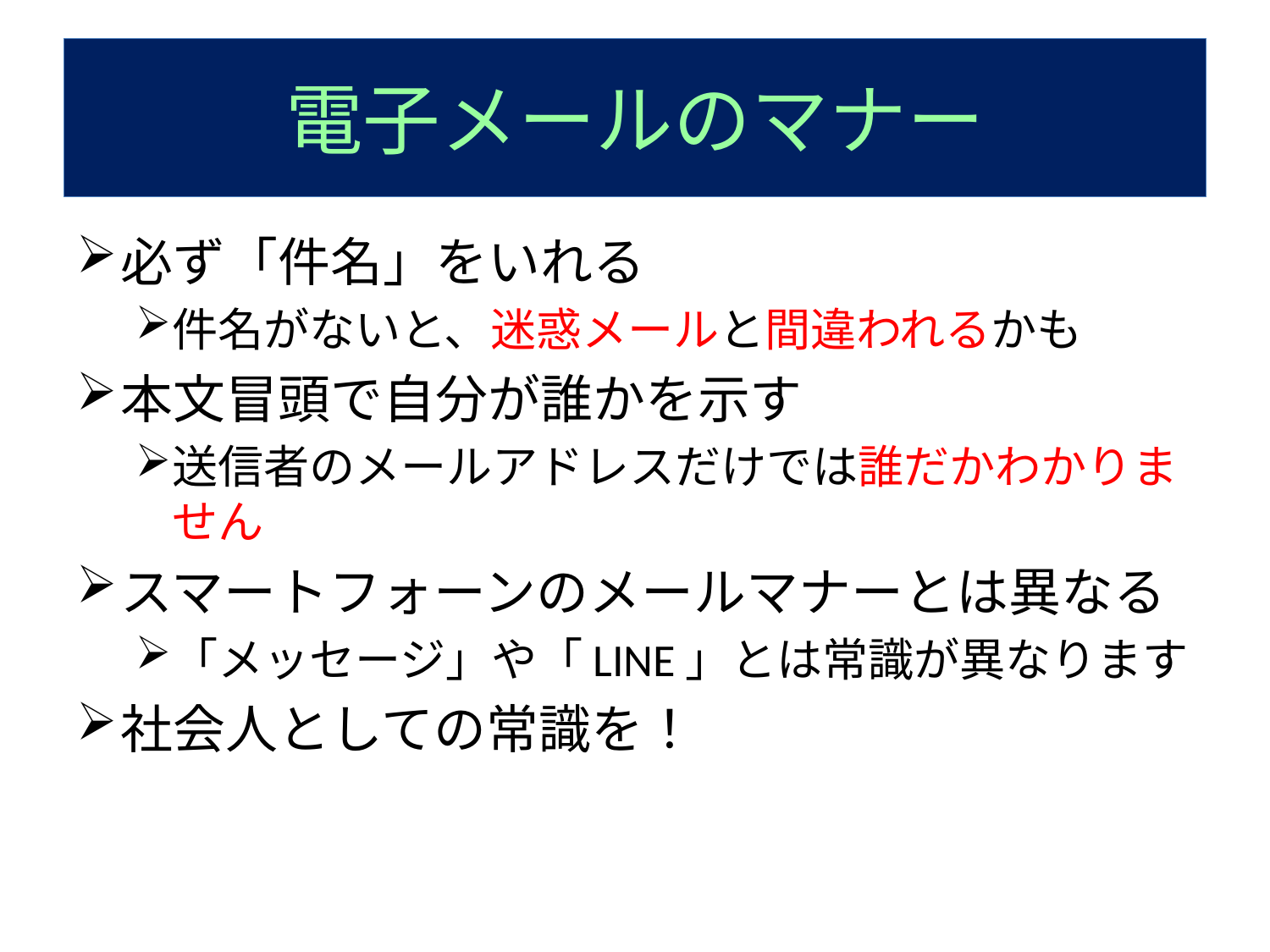

# 電子メールのマナー
必ず「件名」をいれる
件名がないと、迷惑メールと間違われるかも
本文冒頭で自分が誰かを示す
送信者のメールアドレスだけでは誰だかわかりません
スマートフォーンのメールマナーとは異なる
「メッセージ」や「LINE」とは常識が異なります
社会人としての常識を！